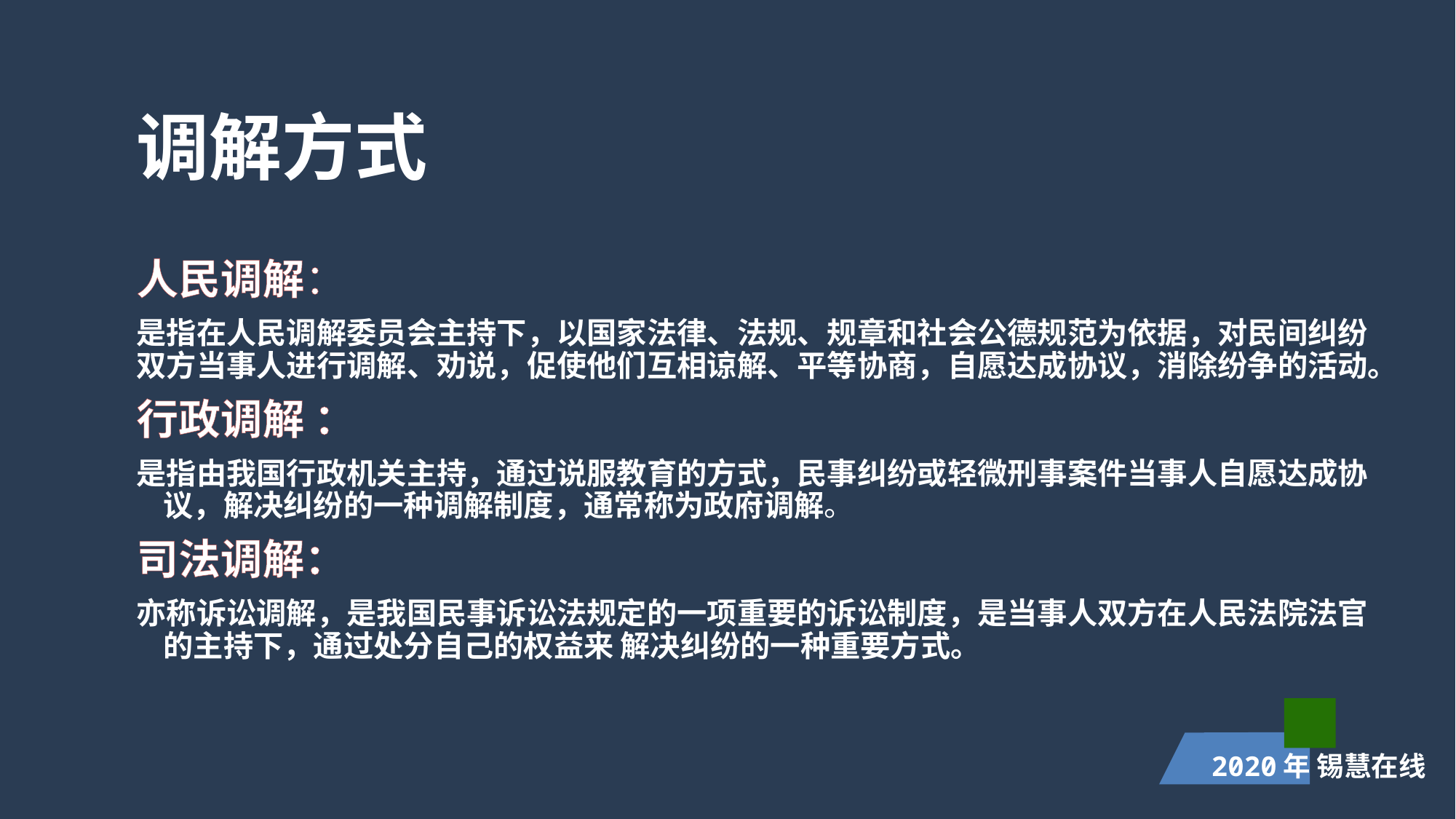

调解方式
人民调解：
是指在人民调解委员会主持下，以国家法律、法规、规章和社会公德规范为依据，对民间纠纷双方当事人进行调解、劝说，促使他们互相谅解、平等协商，自愿达成协议，消除纷争的活动。
行政调解 ：
是指由我国行政机关主持，通过说服教育的方式，民事纠纷或轻微刑事案件当事人自愿达成协议，解决纠纷的一种调解制度，通常称为政府调解。
司法调解：
亦称诉讼调解，是我国民事诉讼法规定的一项重要的诉讼制度，是当事人双方在人民法院法官的主持下，通过处分自己的权益来 解决纠纷的一种重要方式。